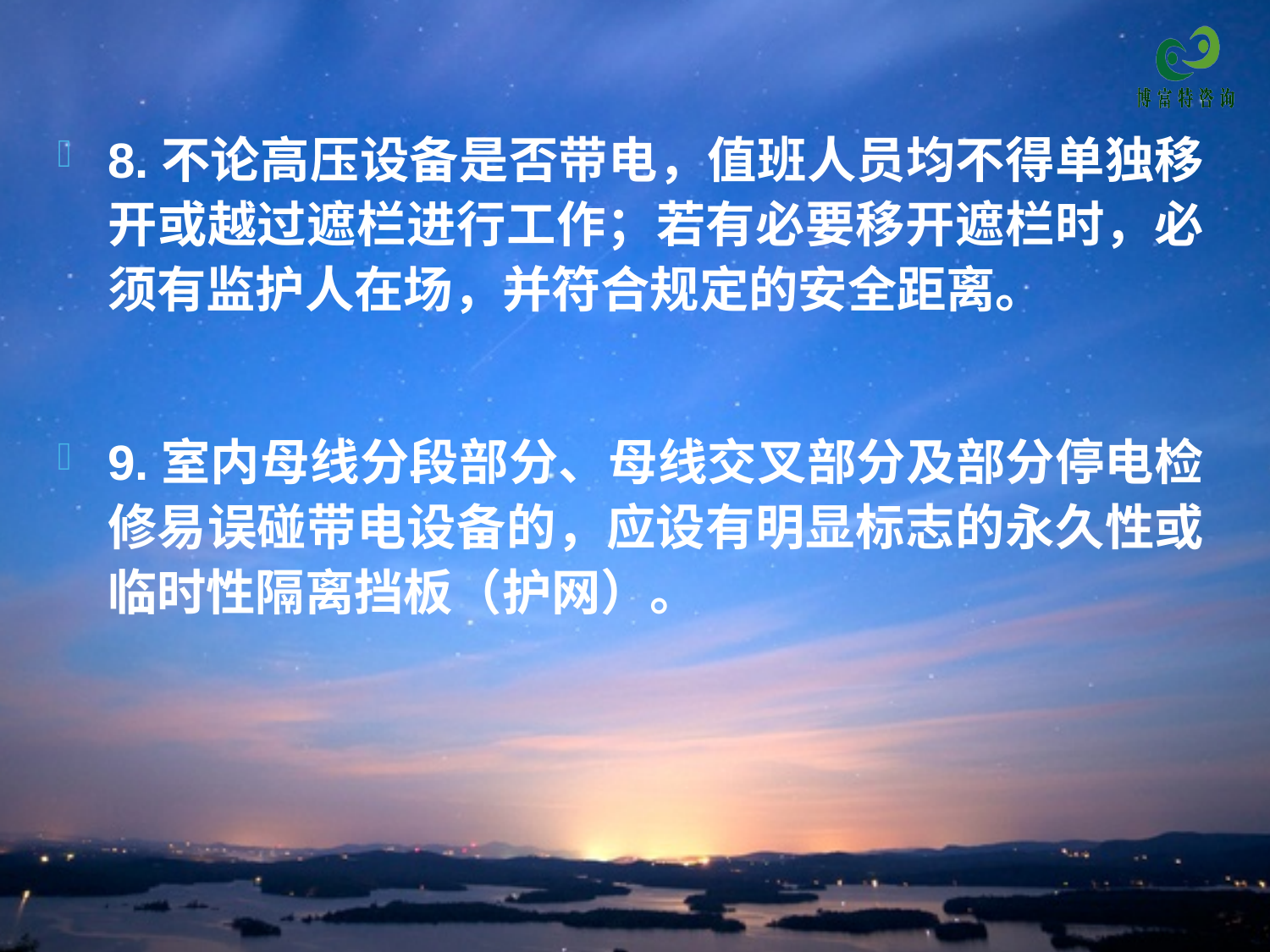

8.不论高压设备是否带电，值班人员均不得单独移开或越过遮栏进行工作；若有必要移开遮栏时，必须有监护人在场，并符合规定的安全距离。

9.室内母线分段部分、母线交叉部分及部分停电检修易误碰带电设备的，应设有明显标志的永久性或临时性隔离挡板（护网）。